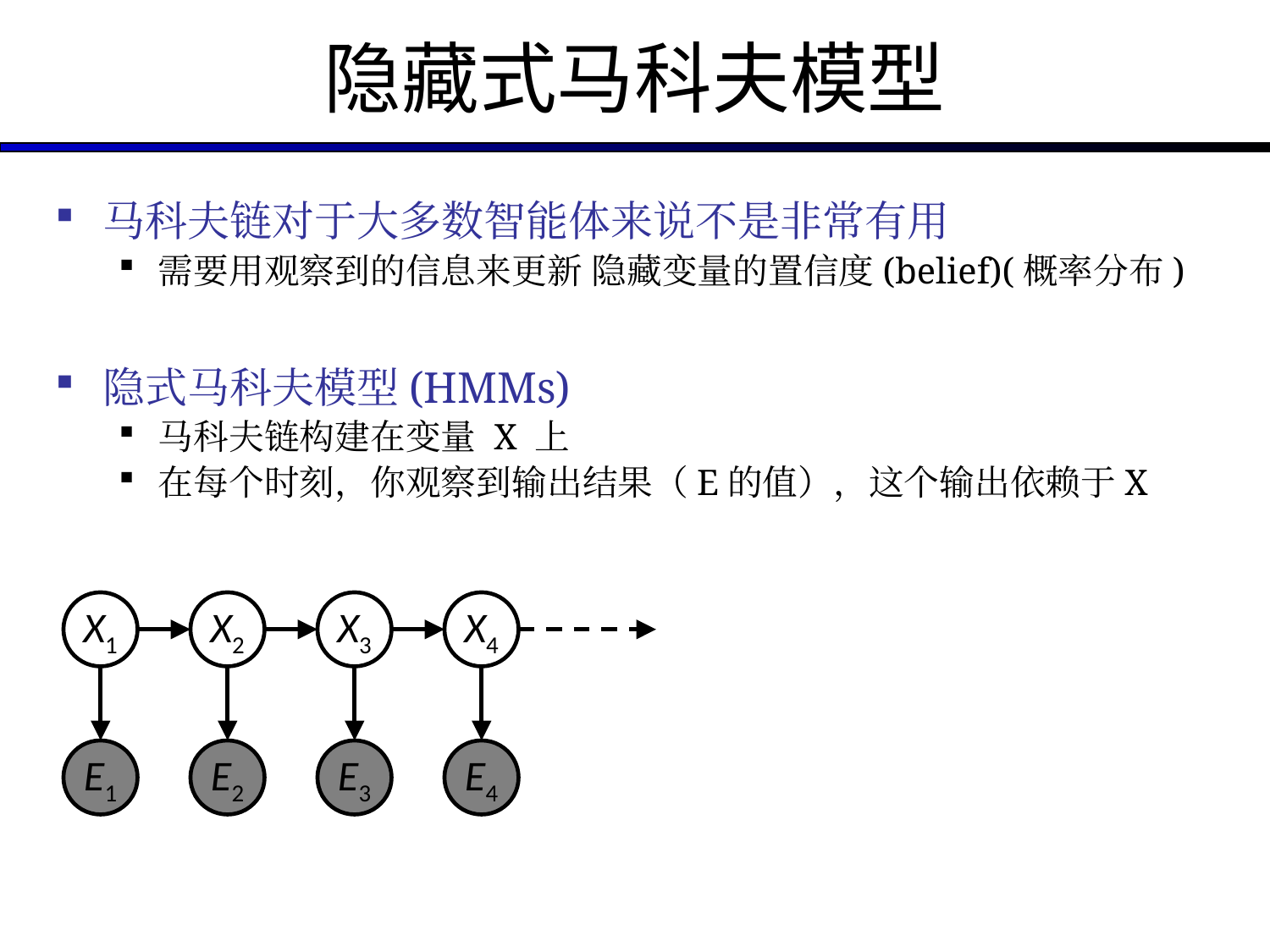

# 隐藏式马科夫模型
马科夫链对于大多数智能体来说不是非常有用
需要用观察到的信息来更新 隐藏变量的置信度(belief)(概率分布)

隐式马科夫模型(HMMs)
马科夫链构建在变量 X 上
在每个时刻，你观察到输出结果（E的值），这个输出依赖于X
X1
X2
X3
X4
X5
E1
E2
E3
E4
E5